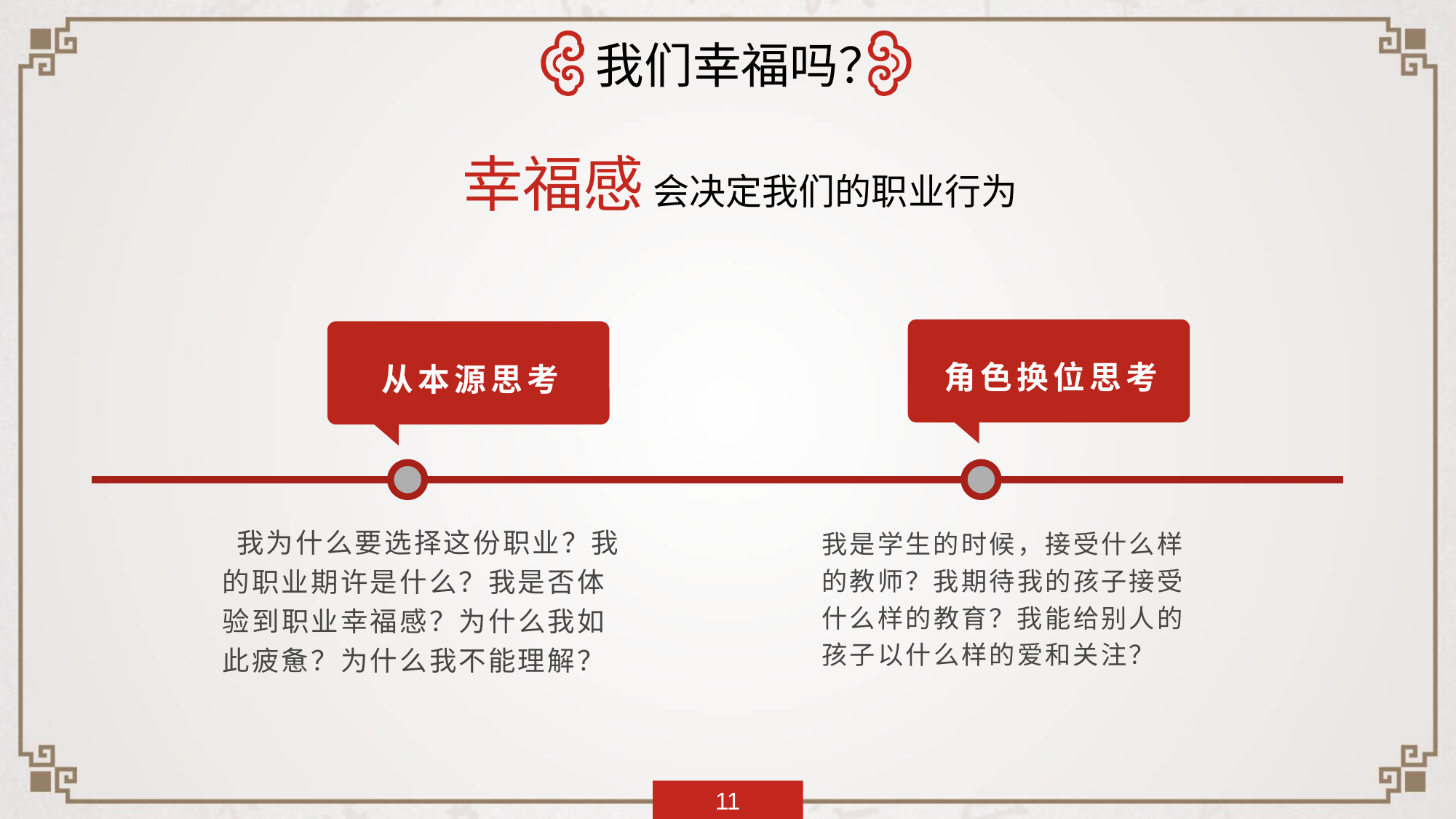

我们幸福吗？

幸福感
会决定我们的职业行为

角色换位思考
从本源思考

 我为什么要选择这份职业？我的职业期许是什么？我是否体验到职业幸福感？为什么我如此疲惫？为什么我不能理解？
我是学生的时候，接受什么样的教师？我期待我的孩子接受什么样的教育？我能给别人的孩子以什么样的爱和关注？